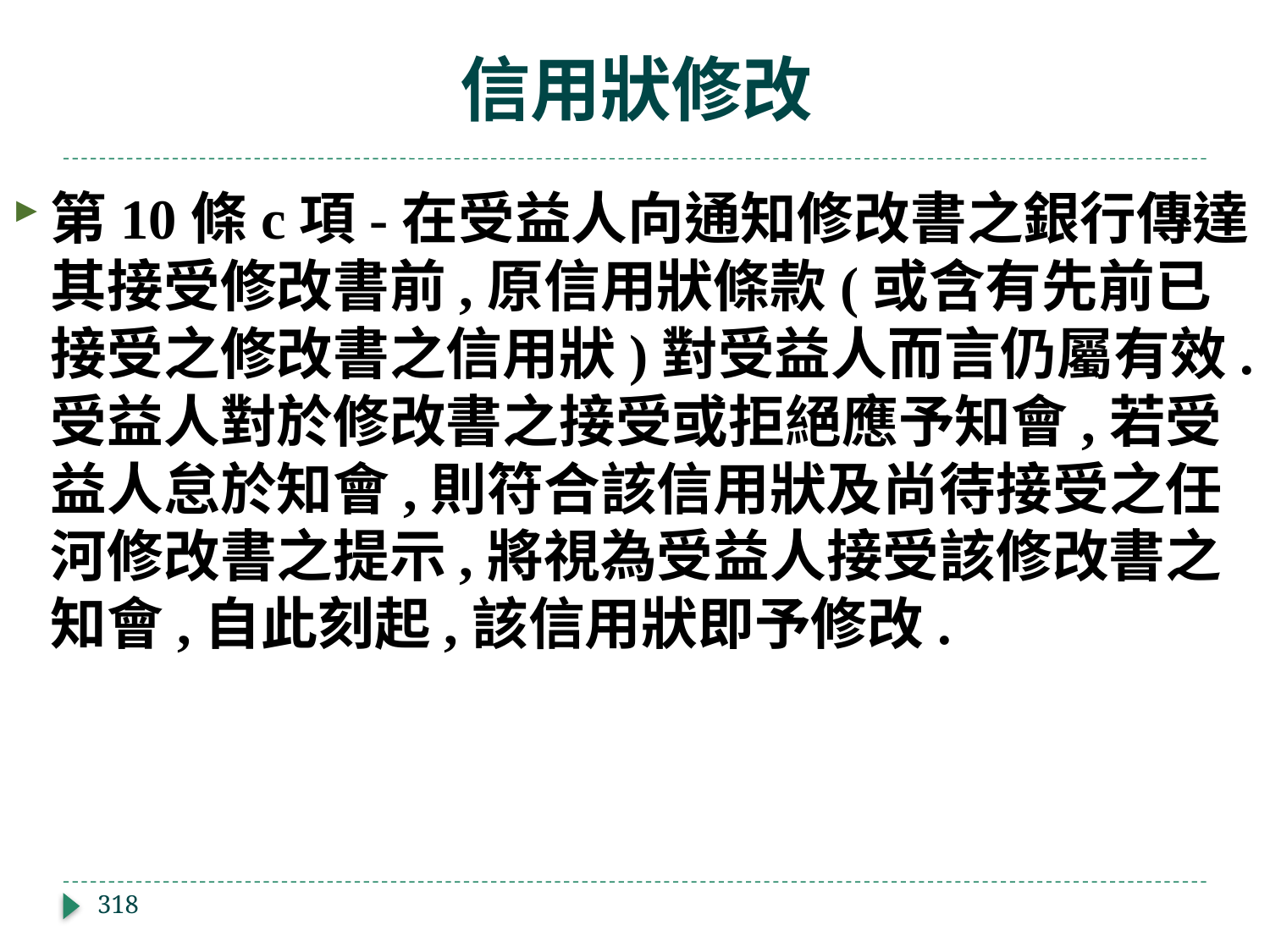

# 信用狀修改
第10條c項-在受益人向通知修改書之銀行傳達其接受修改書前,原信用狀條款(或含有先前已接受之修改書之信用狀)對受益人而言仍屬有效.受益人對於修改書之接受或拒絕應予知會,若受益人怠於知會,則符合該信用狀及尚待接受之任河修改書之提示,將視為受益人接受該修改書之知會,自此刻起,該信用狀即予修改.
318